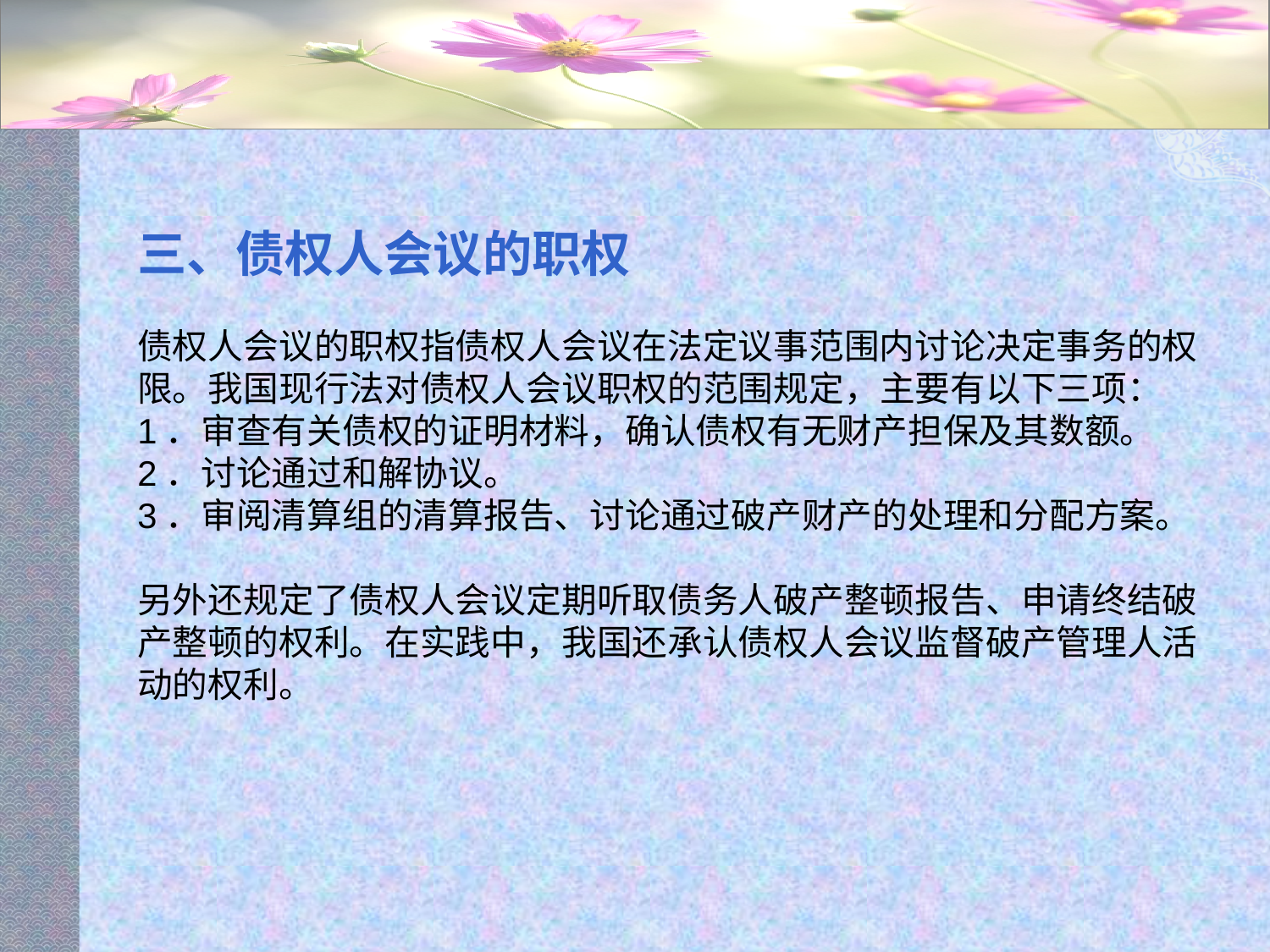

#
三、债权人会议的职权

债权人会议的职权指债权人会议在法定议事范围内讨论决定事务的权限。我国现行法对债权人会议职权的范围规定，主要有以下三项：
1．审查有关债权的证明材料，确认债权有无财产担保及其数额。
2．讨论通过和解协议。
3．审阅清算组的清算报告、讨论通过破产财产的处理和分配方案。

另外还规定了债权人会议定期听取债务人破产整顿报告、申请终结破产整顿的权利。在实践中，我国还承认债权人会议监督破产管理人活动的权利。